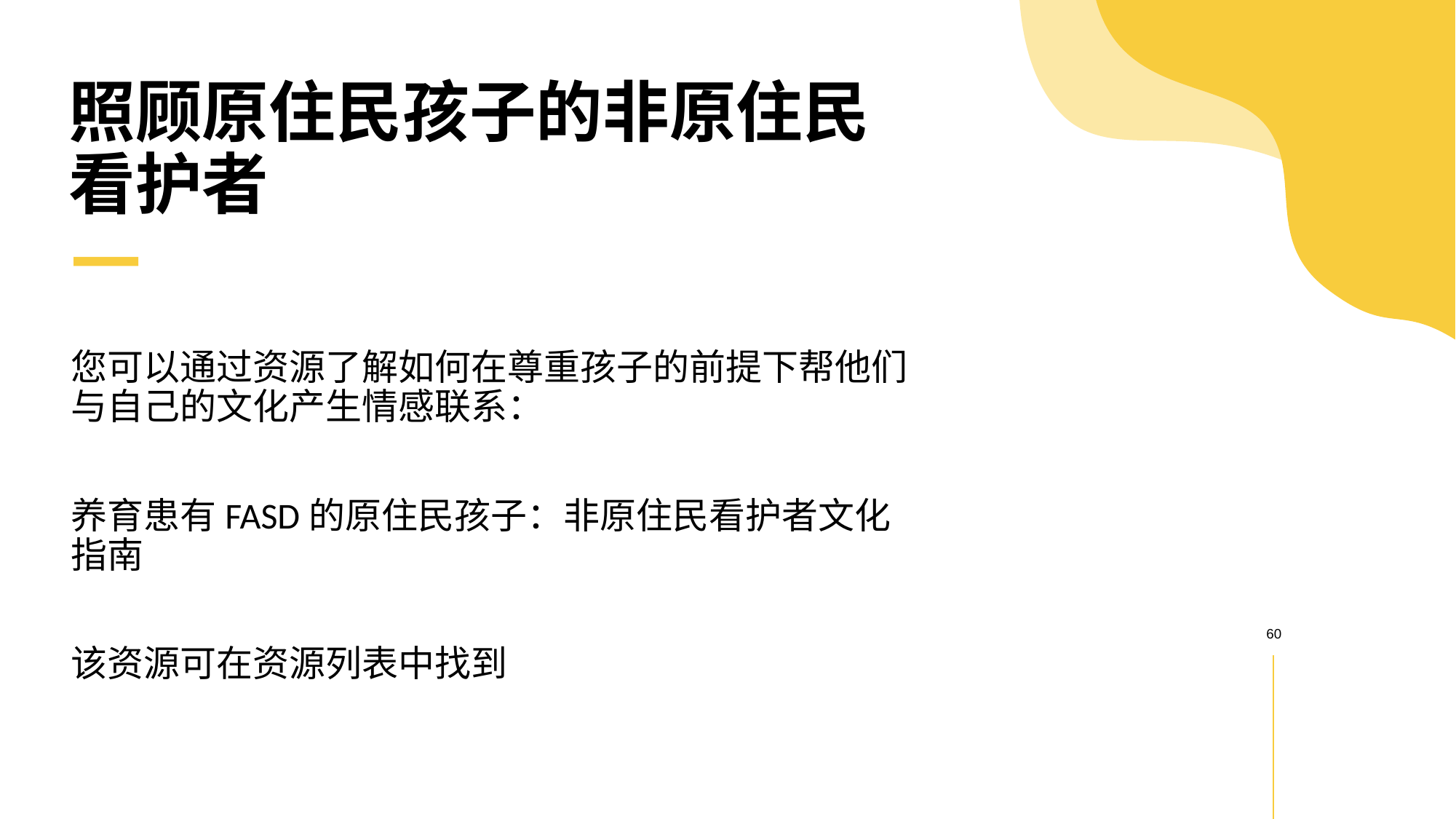

# 照顾原住民孩子的非原住民看护者

您可以通过资源了解如何在尊重孩子的前提下帮他们与自己的文化产生情感联系：

养育患有FASD的原住民孩子：非原住民看护者文化指南

该资源可在资源列表中找到
60